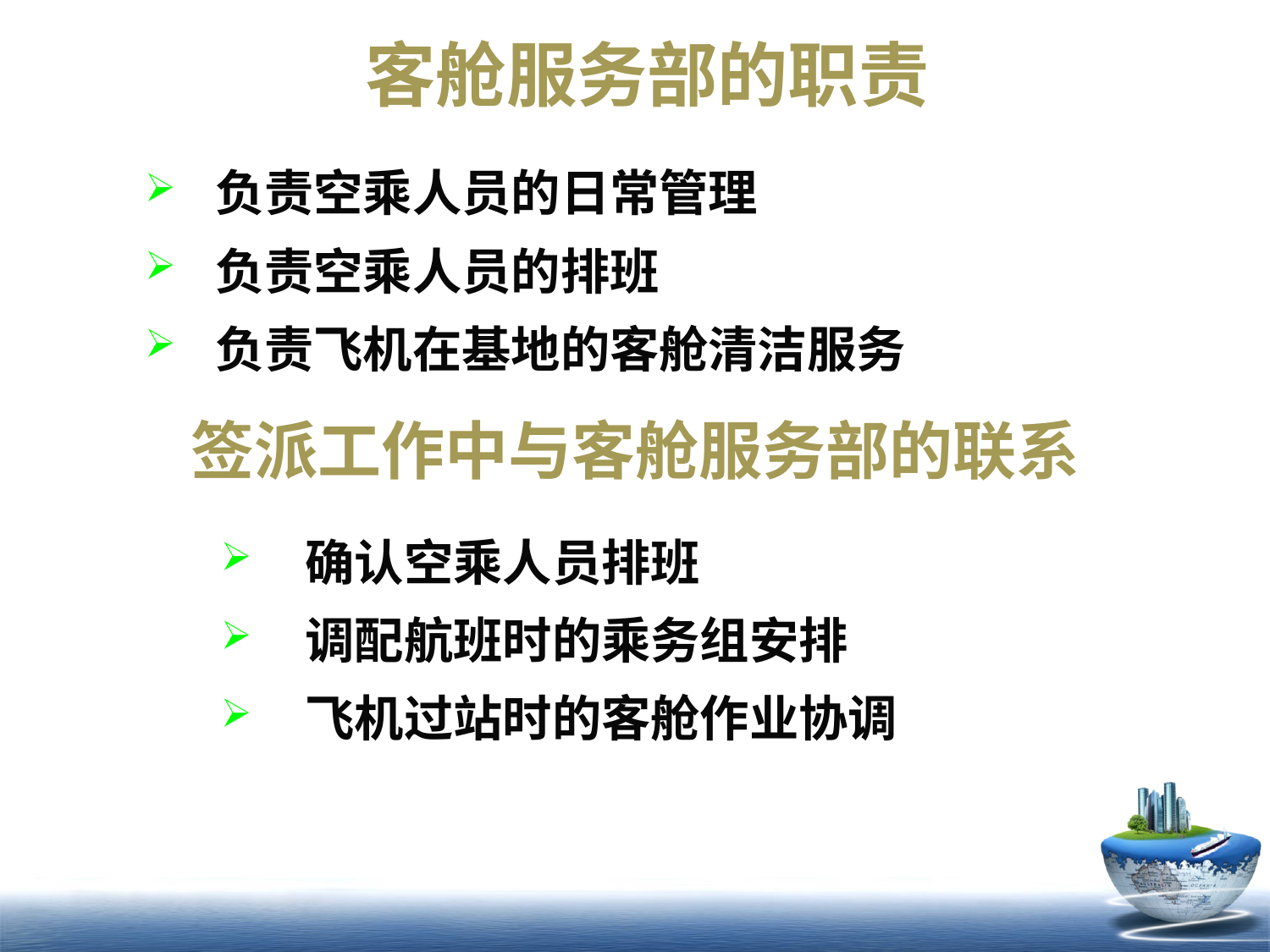

客舱服务部的职责

 负责空乘人员的日常管理
 负责空乘人员的排班
 负责飞机在基地的客舱清洁服务

签派工作中与客舱服务部的联系
确认空乘人员排班
调配航班时的乘务组安排
飞机过站时的客舱作业协调